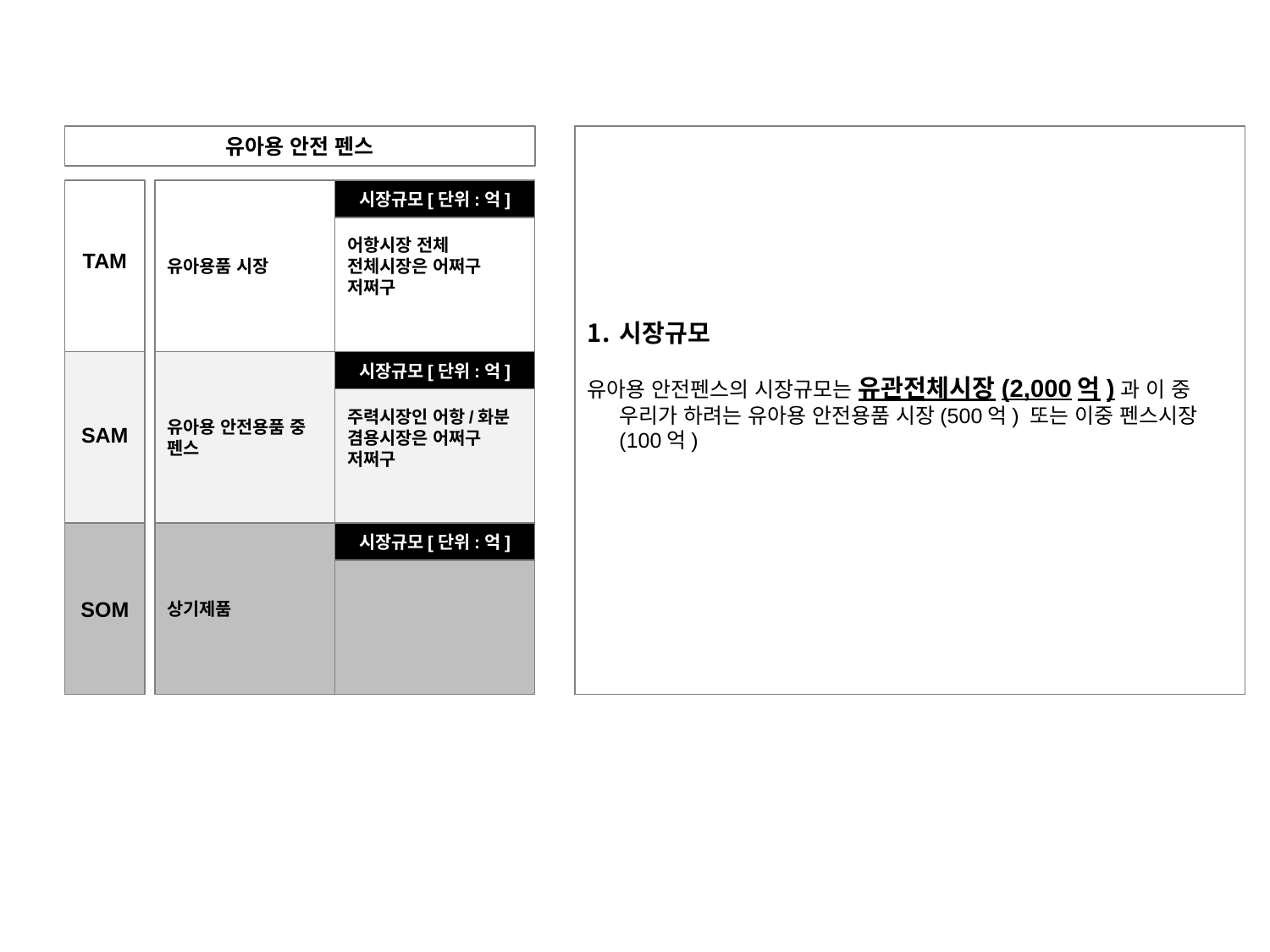

유아용 안전 펜스
시장규모

유아용 안전펜스의 시장규모는 유관전체시장(2,000억)과 이 중 우리가 하려는 유아용 안전용품 시장(500억) 또는 이중 펜스시장(100억)

TAM

유아용품 시장
어항시장 전체 전체시장은 어쩌구 저쩌구
시장규모[단위:억]
SAM

유아용 안전용품 중 펜스
주력시장인 어항/화분 겸용시장은 어쩌구 저쩌구
시장규모[단위:억]
SOM
상기제품

시장규모[단위:억]